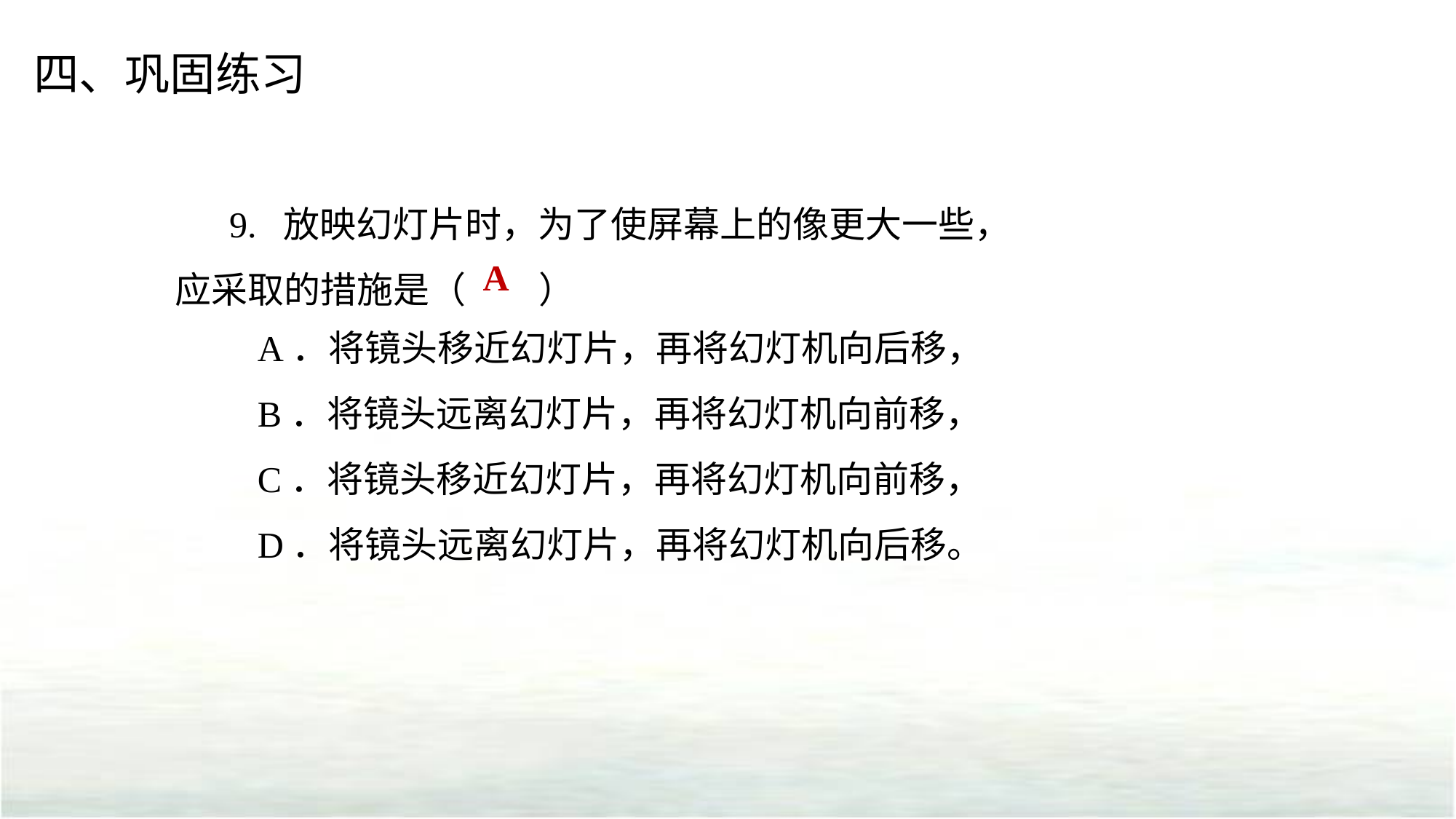

四、巩固练习
9.  放映幻灯片时，为了使屏幕上的像更大一些，应采取的措施是（　　）
A
 A．将镜头移近幻灯片，再将幻灯机向后移，
 B．将镜头远离幻灯片，再将幻灯机向前移，
 C．将镜头移近幻灯片，再将幻灯机向前移，
 D．将镜头远离幻灯片，再将幻灯机向后移。